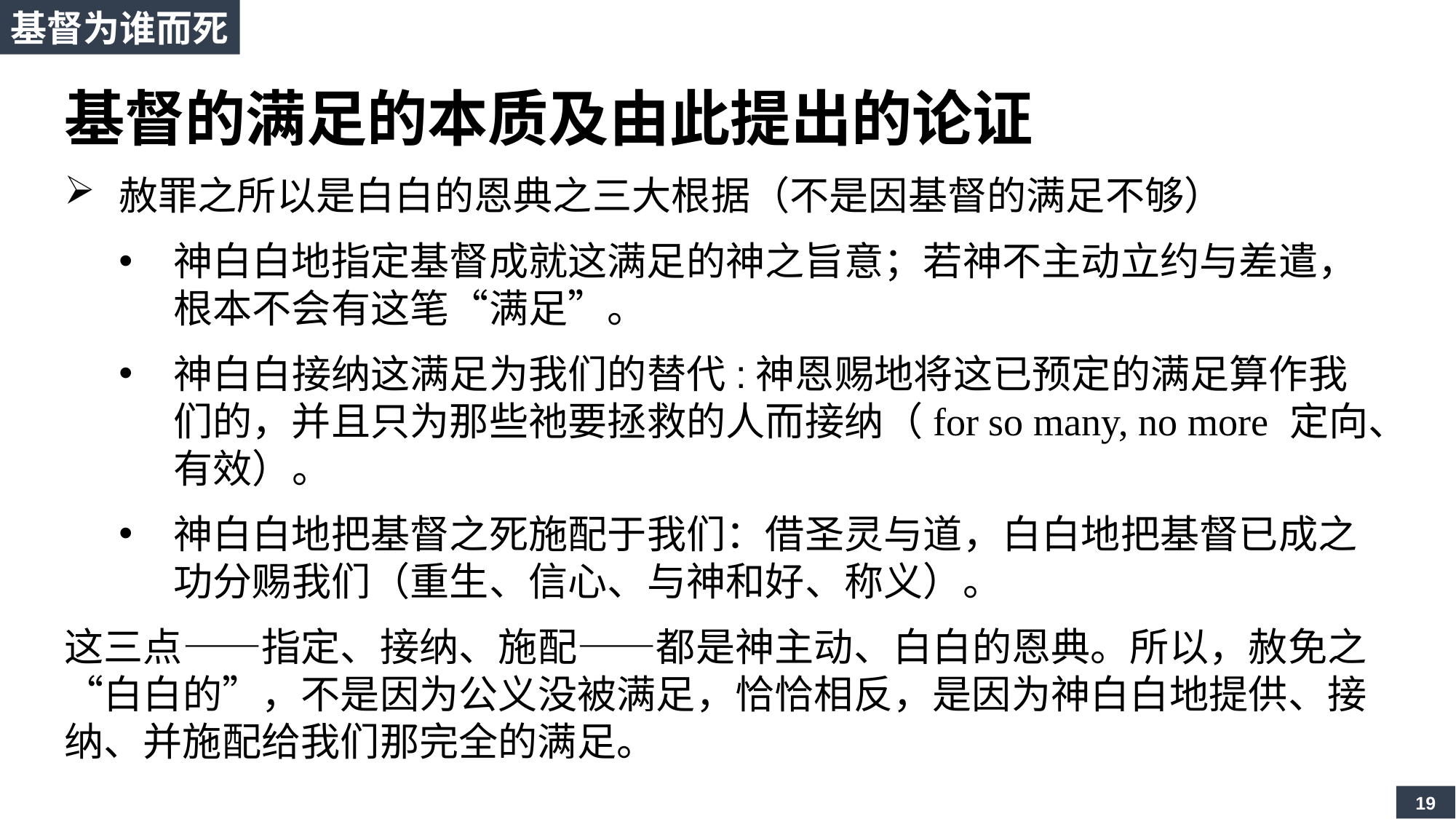

基督为谁而死
基督的满足的本质及由此提出的论证
赦罪之所以是白白的恩典之三大根据（不是因基督的满足不够）
神白白地指定基督成就这满足的神之旨意；若神不主动立约与差遣，根本不会有这笔“满足”。
神白白接纳这满足为我们的替代:神恩赐地将这已预定的满足算作我们的，并且只为那些祂要拯救的人而接纳（for so many, no more 定向、有效）。
神白白地把基督之死施配于我们：借圣灵与道，白白地把基督已成之功分赐我们（重生、信心、与神和好、称义）。
这三点——指定、接纳、施配——都是神主动、白白的恩典。所以，赦免之“白白的”，不是因为公义没被满足，恰恰相反，是因为神白白地提供、接纳、并施配给我们那完全的满足。
19